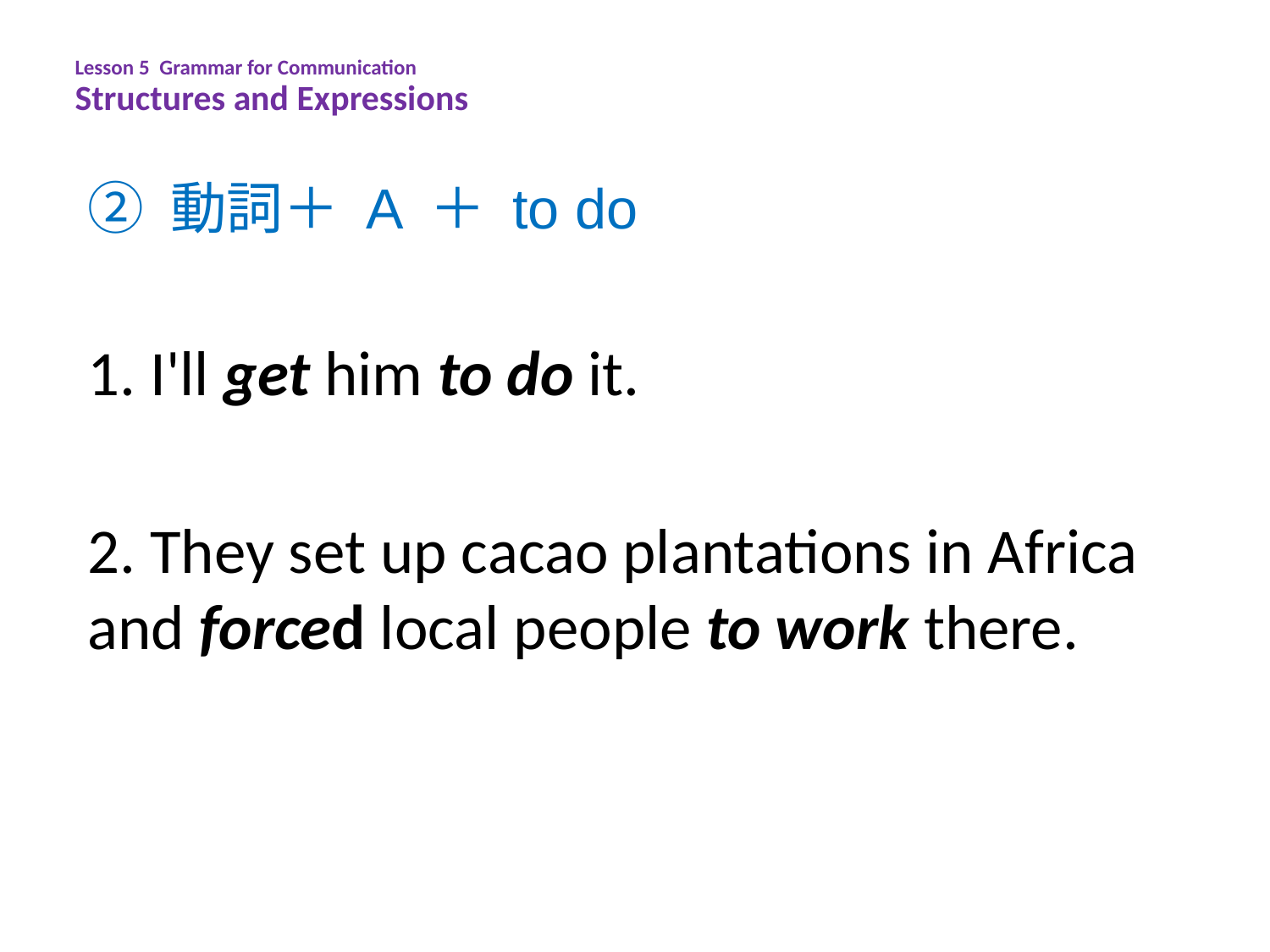

Lesson 5  Grammar for Communication
Structures and Expressions
② 動詞＋ A ＋ to do

1. I'll get him to do it.

2. They set up cacao plantations in Africa and forced local people to work there.